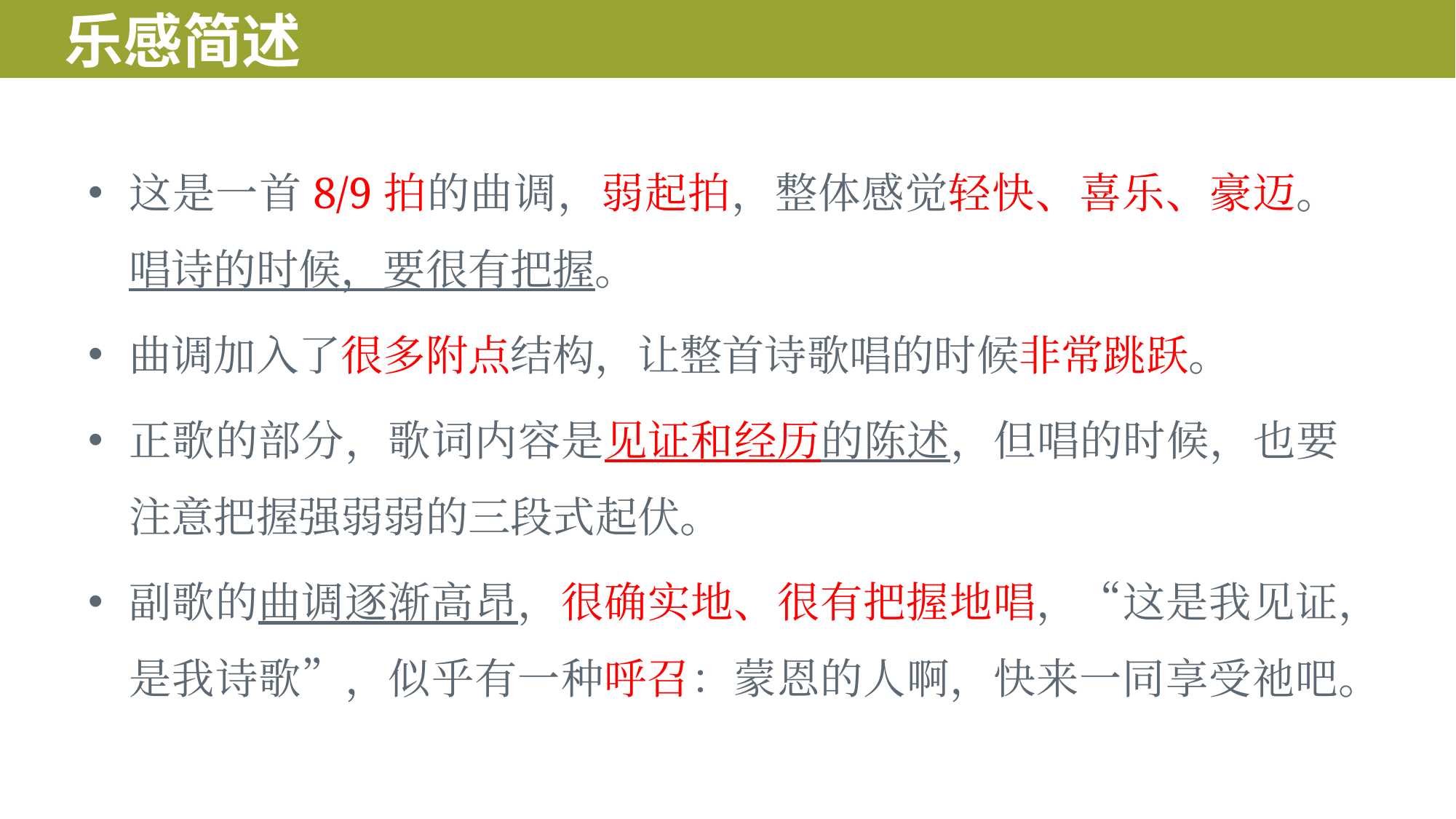

乐感简述
这是一首8/9拍的曲调，弱起拍，整体感觉轻快、喜乐、豪迈。唱诗的时候，要很有把握。
曲调加入了很多附点结构，让整首诗歌唱的时候非常跳跃。
正歌的部分，歌词内容是见证和经历的陈述，但唱的时候，也要注意把握强弱弱的三段式起伏。
副歌的曲调逐渐高昂，很确实地、很有把握地唱，“这是我见证，是我诗歌”，似乎有一种呼召：蒙恩的人啊，快来一同享受祂吧。